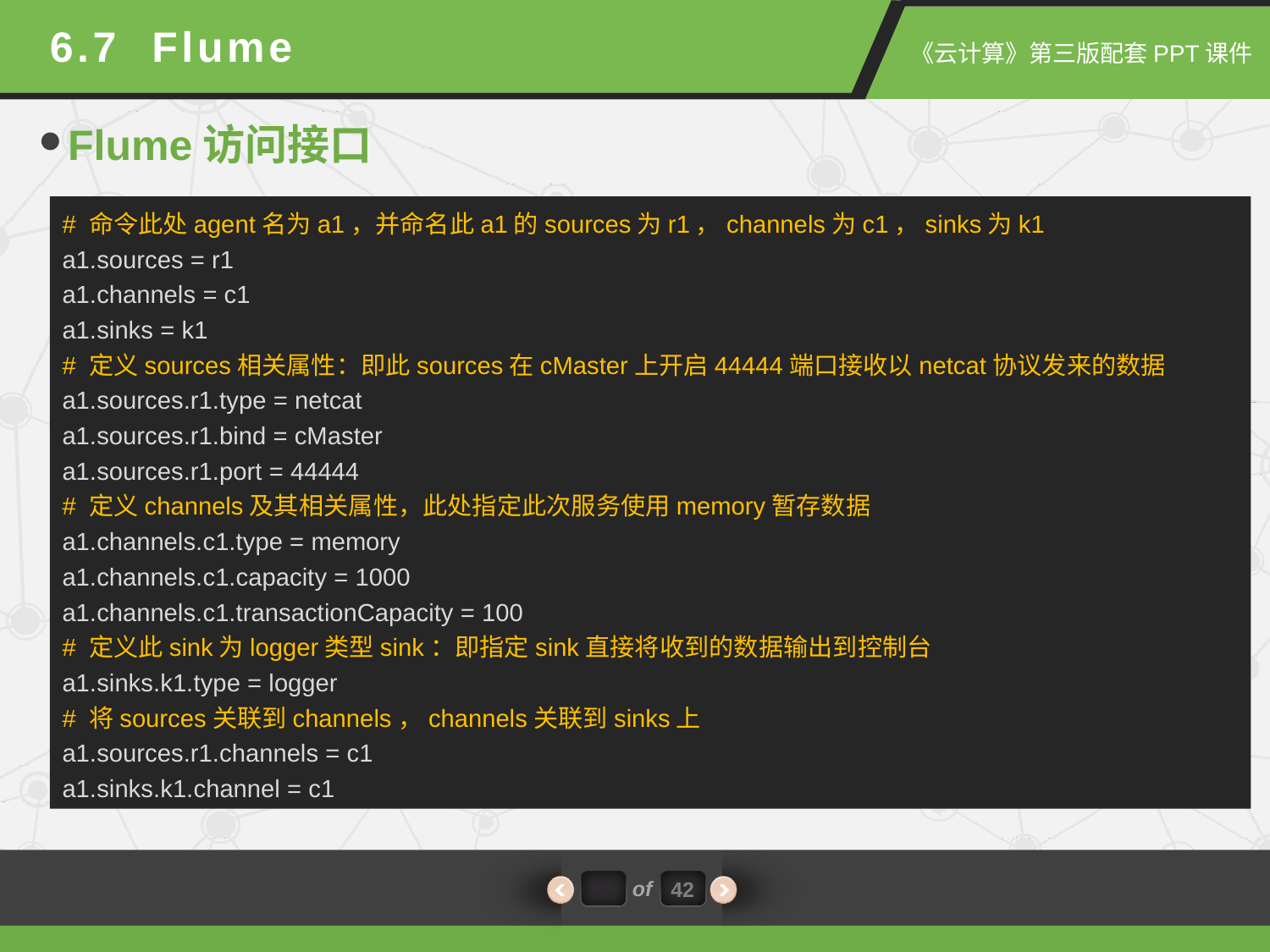

6.7  Flume
Flume访问接口

# 命令此处agent名为a1，并命名此a1的sources为r1，channels为c1，sinks为k1
a1.sources = r1
a1.channels = c1
a1.sinks = k1
# 定义sources相关属性：即此sources在cMaster上开启44444端口接收以netcat协议发来的数据
a1.sources.r1.type = netcat
a1.sources.r1.bind = cMaster
a1.sources.r1.port = 44444
# 定义channels及其相关属性，此处指定此次服务使用memory暂存数据
a1.channels.c1.type = memory
a1.channels.c1.capacity = 1000
a1.channels.c1.transactionCapacity = 100
# 定义此sink为logger类型sink：即指定sink直接将收到的数据输出到控制台
a1.sinks.k1.type = logger
# 将sources关联到channels，channels关联到sinks上
a1.sources.r1.channels = c1
a1.sinks.k1.channel = c1
15